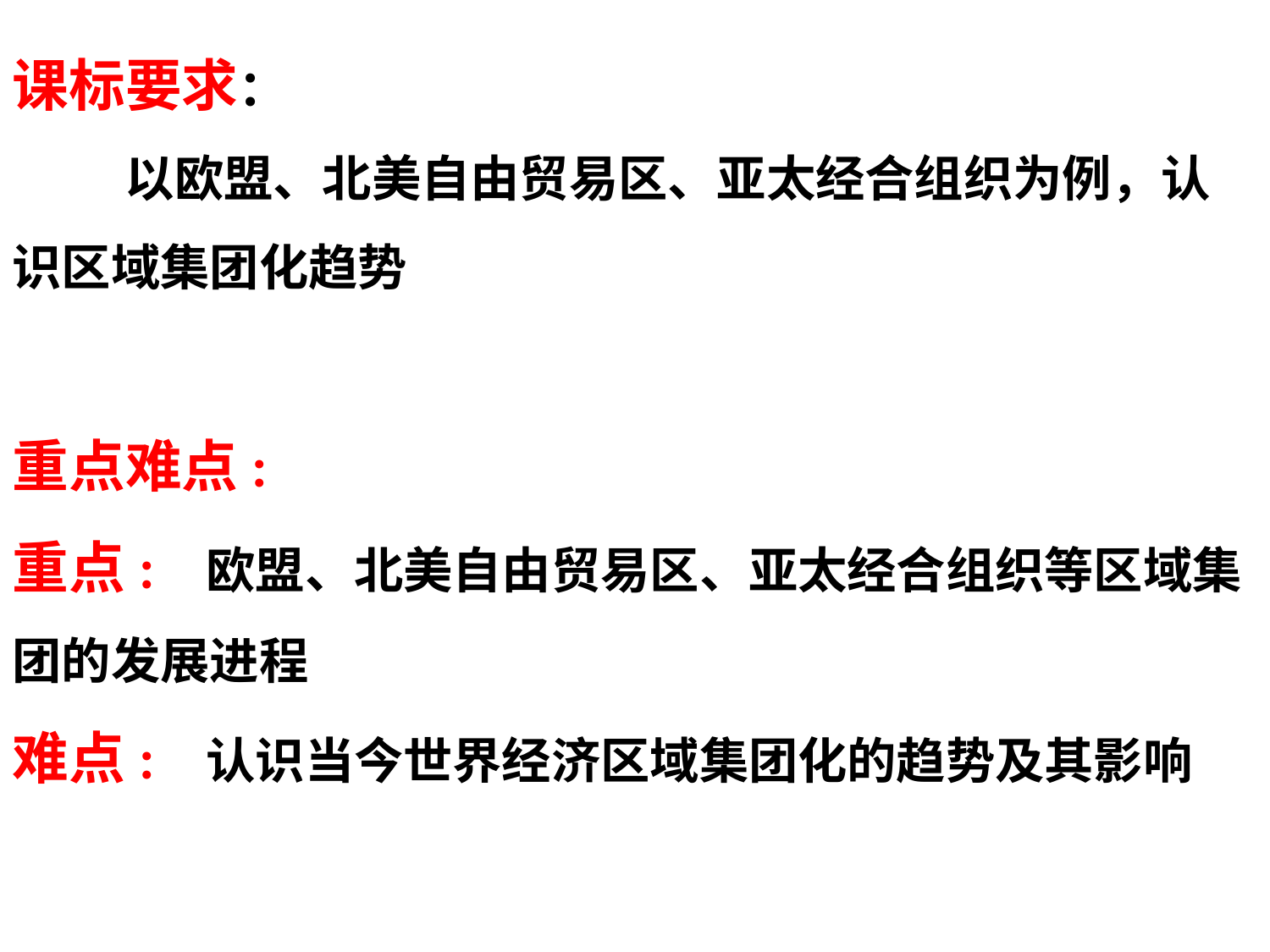

课标要求：
         以欧盟、北美自由贸易区、亚太经合组织为例，认识区域集团化趋势

重点难点:
重点:   欧盟、北美自由贸易区、亚太经合组织等区域集团的发展进程
难点:   认识当今世界经济区域集团化的趋势及其影响